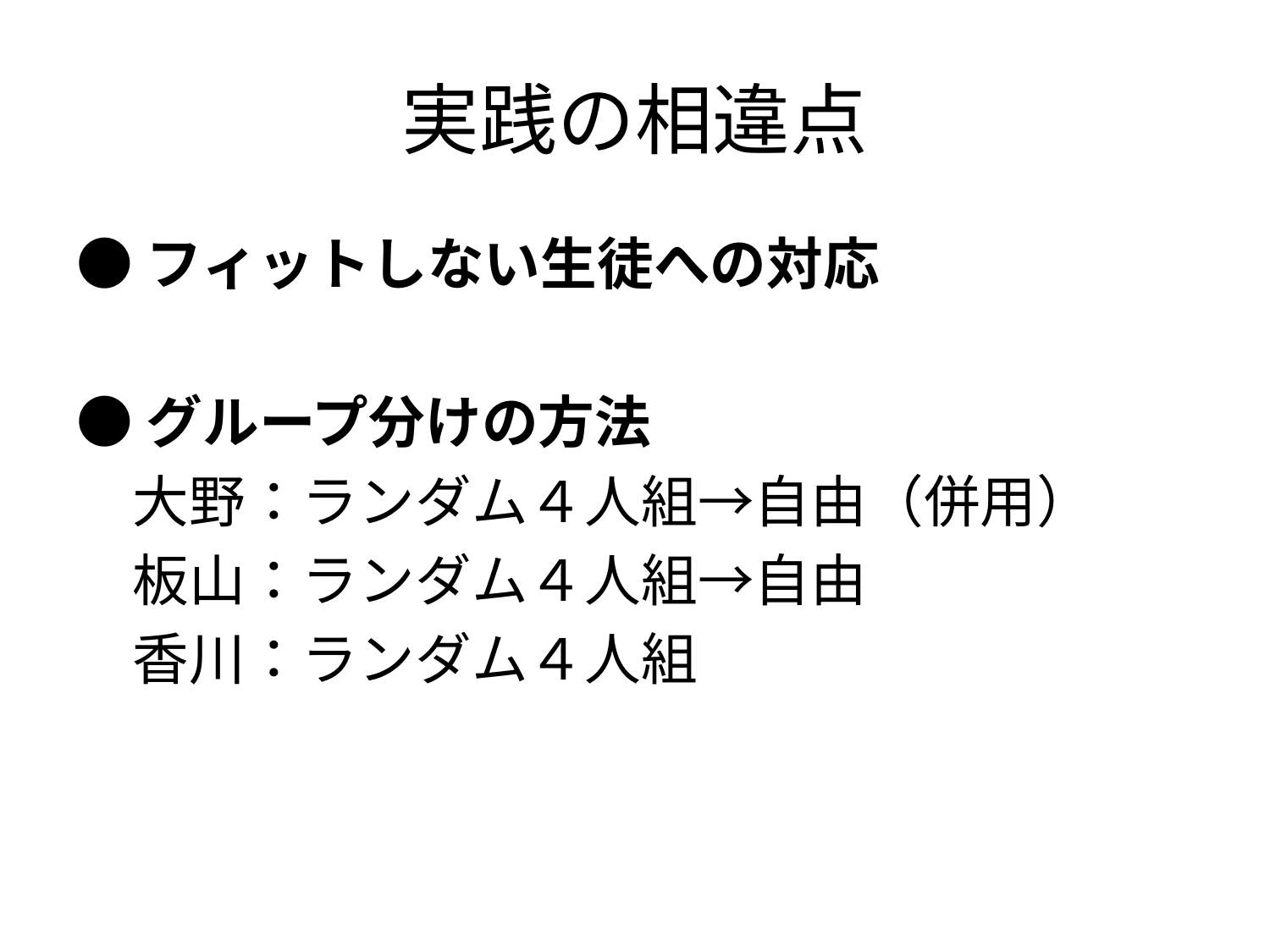

# 実践の相違点
●フィットしない生徒への対応

●グループ分けの方法
　大野：ランダム４人組→自由（併用）
　板山：ランダム４人組→自由
　香川：ランダム４人組